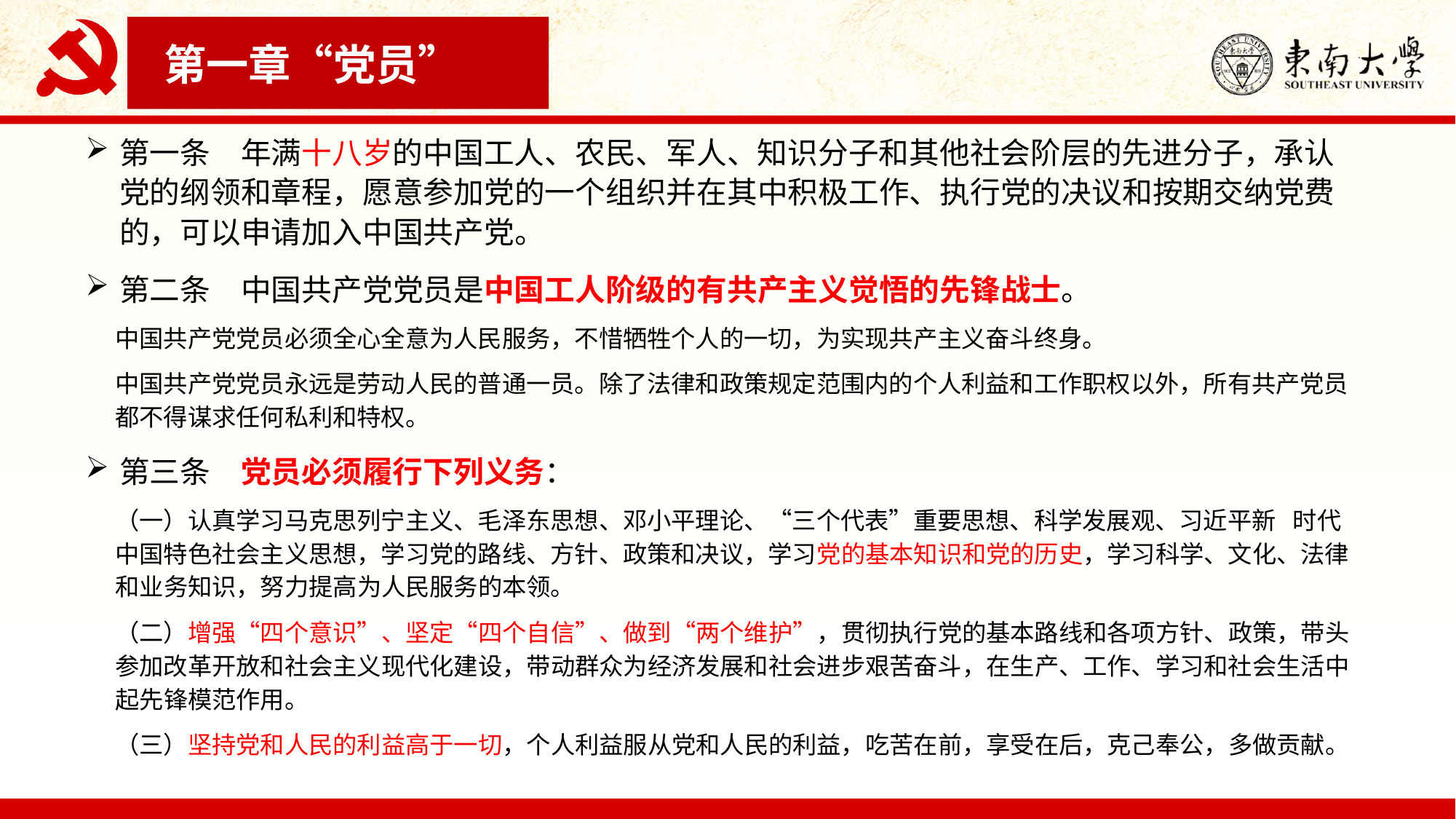

第一章“党员”
第一条　年满十八岁的中国工人、农民、军人、知识分子和其他社会阶层的先进分子，承认党的纲领和章程，愿意参加党的一个组织并在其中积极工作、执行党的决议和按期交纳党费的，可以申请加入中国共产党。
第二条　中国共产党党员是中国工人阶级的有共产主义觉悟的先锋战士。
中国共产党党员必须全心全意为人民服务，不惜牺牲个人的一切，为实现共产主义奋斗终身。
中国共产党党员永远是劳动人民的普通一员。除了法律和政策规定范围内的个人利益和工作职权以外，所有共产党员都不得谋求任何私利和特权。
第三条　党员必须履行下列义务：
（一）认真学习马克思列宁主义、毛泽东思想、邓小平理论、“三个代表”重要思想、科学发展观、习近平新   时代中国特色社会主义思想，学习党的路线、方针、政策和决议，学习党的基本知识和党的历史，学习科学、文化、法律和业务知识，努力提高为人民服务的本领。
（二）增强“四个意识”、坚定“四个自信”、做到“两个维护”，贯彻执行党的基本路线和各项方针、政策，带头参加改革开放和社会主义现代化建设，带动群众为经济发展和社会进步艰苦奋斗，在生产、工作、学习和社会生活中起先锋模范作用。
（三）坚持党和人民的利益高于一切，个人利益服从党和人民的利益，吃苦在前，享受在后，克己奉公，多做贡献。